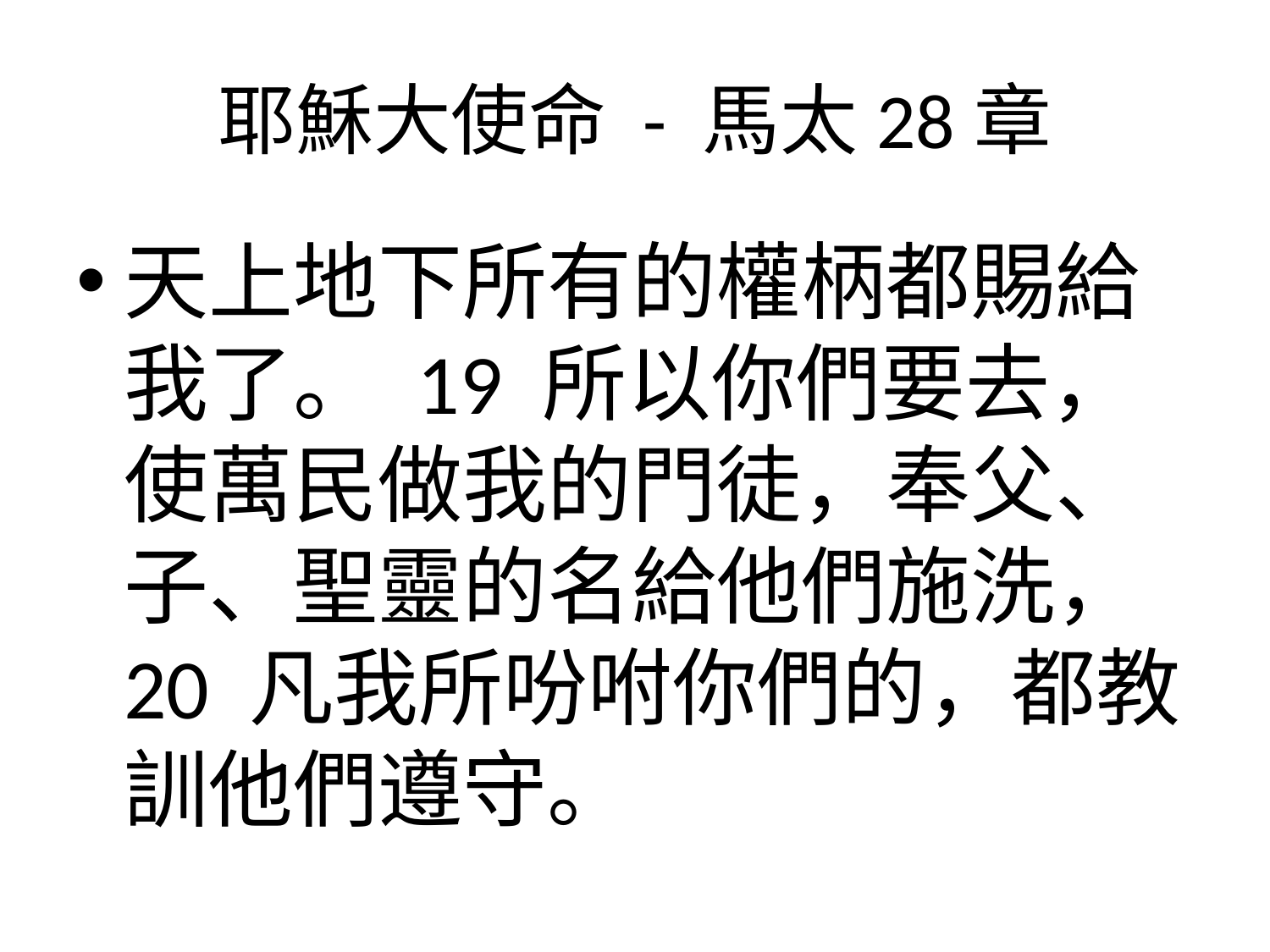

# 耶穌大使命 - 馬太28章
天上地下所有的權柄都賜給我了。 19 所以你們要去，使萬民做我的門徒，奉父、子、聖靈的名給他們施洗， 20 凡我所吩咐你們的，都教訓他們遵守。